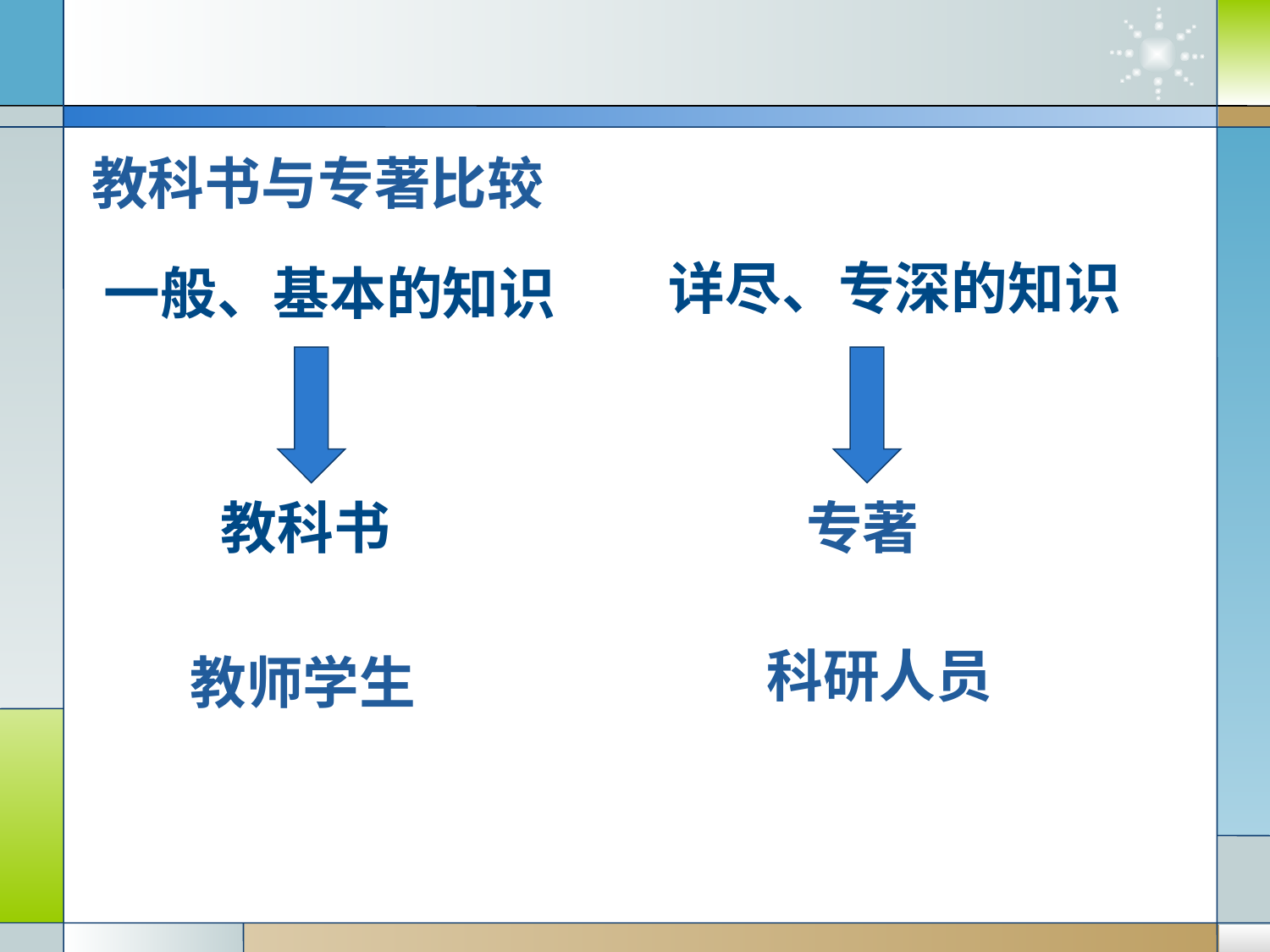

详尽、专深的知识
教科书与专著比较
一般、基本的知识

教科书

专著
科研人员
教师学生